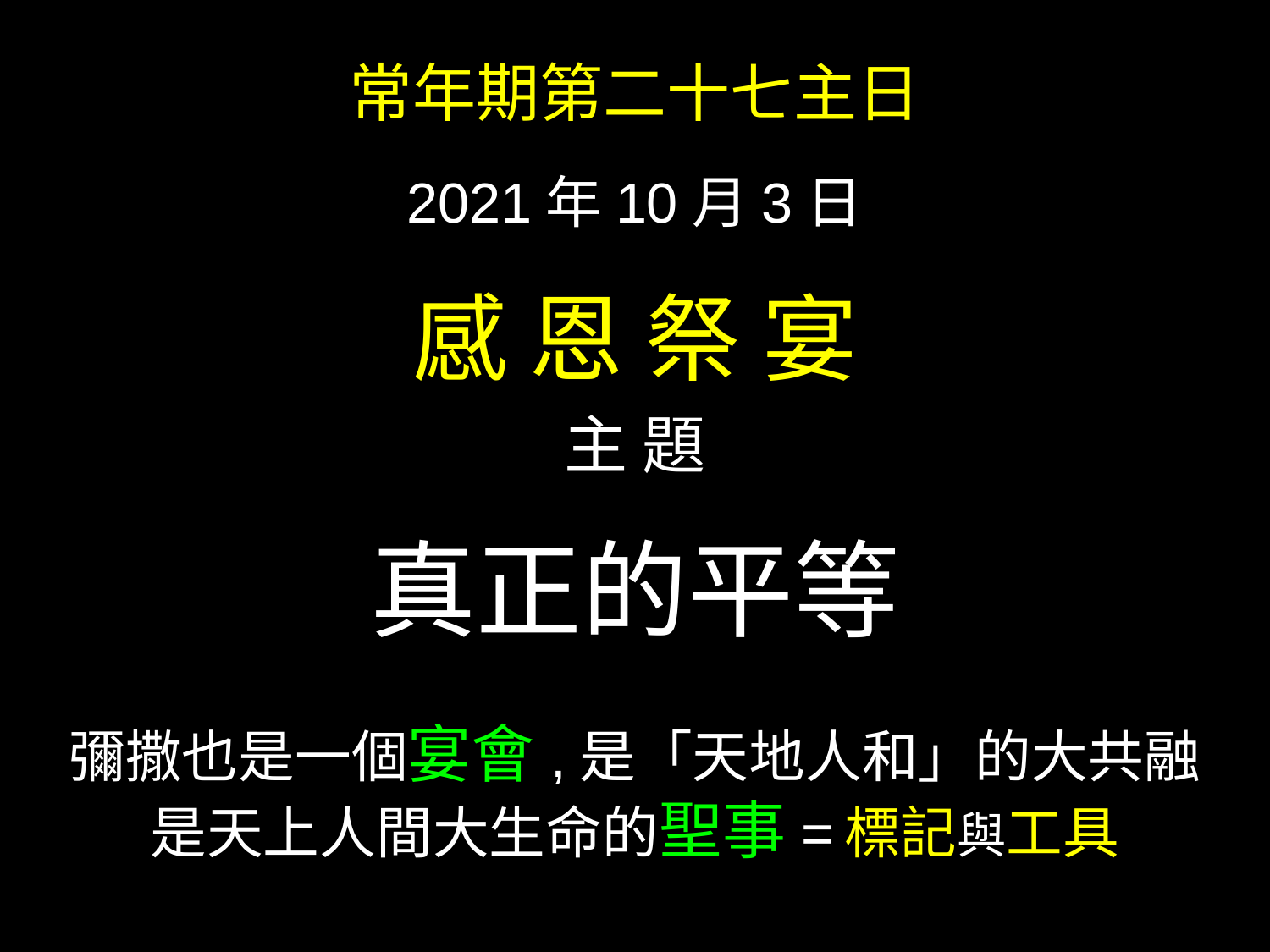

常年期第二十七主日

2021年10月3日

感 恩 祭 宴

主 題
真正的平等
彌撒也是一個宴會,是「天地人和」的大共融
是天上人間大生命的聖事= 標記與工具